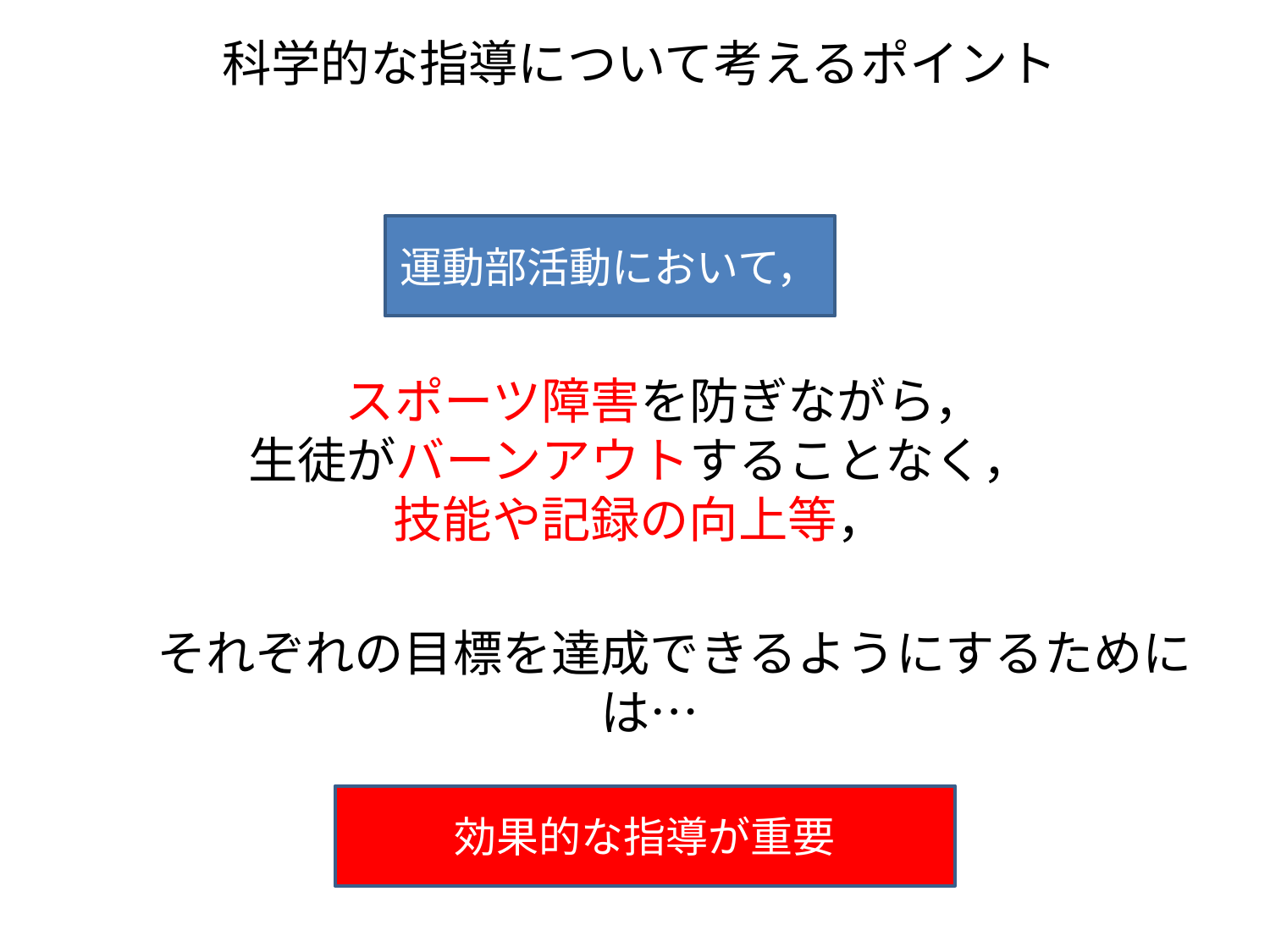

科学的な指導について考えるポイント
運動部活動において，
　スポーツ障害を防ぎながら，
生徒がバーンアウトすることなく，
技能や記録の向上等，
　それぞれの目標を達成できるようにするためには…
効果的な指導が重要